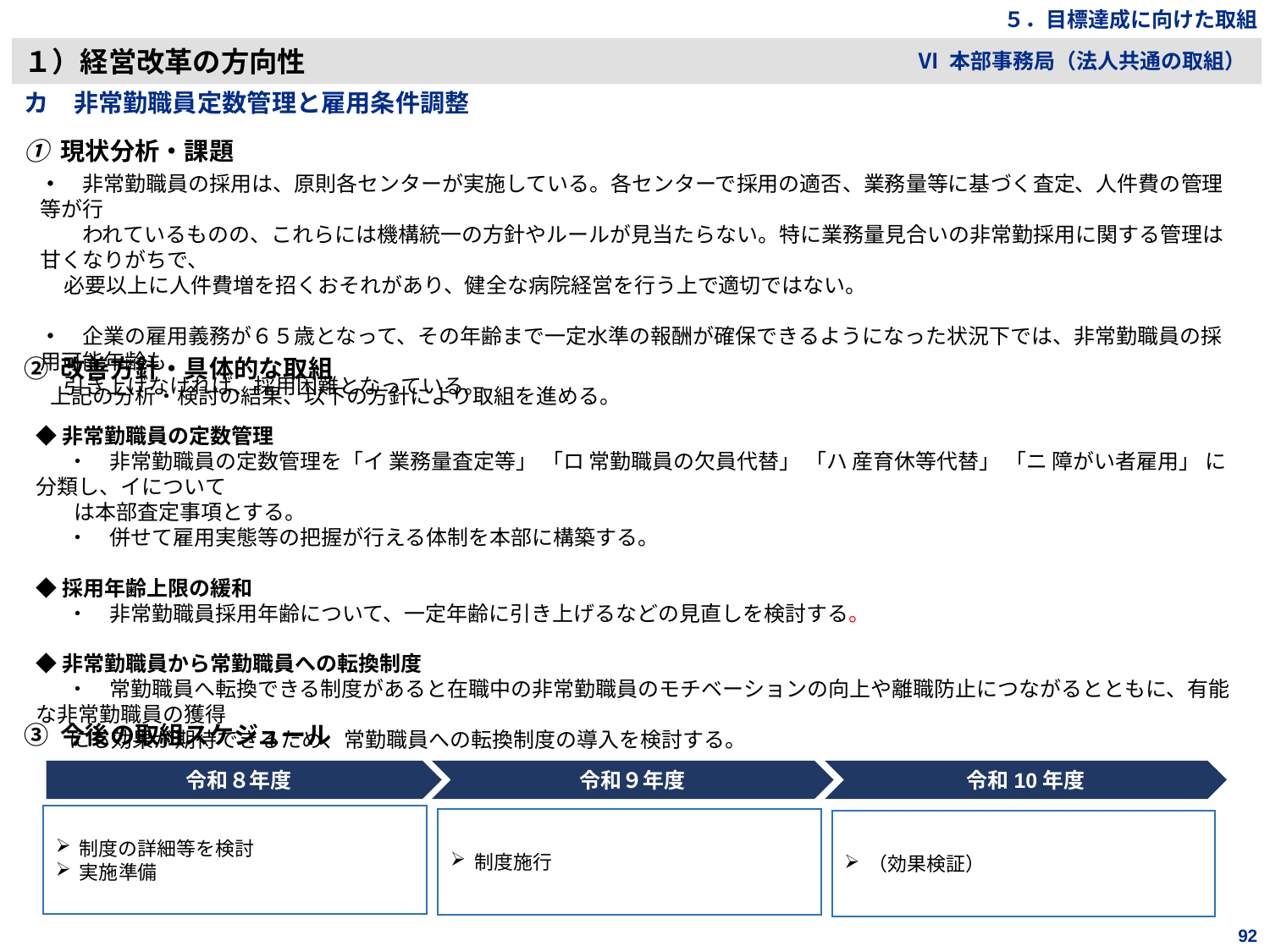

５．目標達成に向けた取組
１）経営改革の方向性
Ⅵ 本部事務局（法人共通の取組）
カ　非常勤職員定数管理と雇用条件調整
① 現状分析・課題
・　非常勤職員の採用は、原則各センターが実施している。各センターで採用の適否、業務量等に基づく査定、人件費の管理等が行
　　われているものの、これらには機構統一の方針やルールが見当たらない。特に業務量見合いの非常勤採用に関する管理は甘くなりがちで、
    必要以上に人件費増を招くおそれがあり、健全な病院経営を行う上で適切ではない。

・　企業の雇用義務が６５歳となって、その年齢まで一定水準の報酬が確保できるようになった状況下では、非常勤職員の採用可能年齢も
    引き上げなければ、採用困難となっている。
② 改善方針・具体的な取組
　 上記の分析・検討の結果、以下の方針により取組を進める。
◆非常勤職員の定数管理
 　・　非常勤職員の定数管理を「イ 業務量査定等」 「ロ 常勤職員の欠員代替」 「ハ 産育休等代替」 「ニ 障がい者雇用」 に分類し、イについて
       は本部査定事項とする。
 　・　併せて雇用実態等の把握が行える体制を本部に構築する。

◆採用年齢上限の緩和
 　・　非常勤職員採用年齢について、一定年齢に引き上げるなどの見直しを検討する。

◆非常勤職員から常勤職員への転換制度
 　・　常勤職員へ転換できる制度があると在職中の非常勤職員のモチベーションの向上や離職防止につながるとともに、有能な非常勤職員の獲得
      にも効果が期待できるため、常勤職員への転換制度の導入を検討する。
③ 今後の取組スケジュール
令和８年度
令和９年度
令和10年度
制度の詳細等を検討
実施準備
制度施行
（効果検証）
92